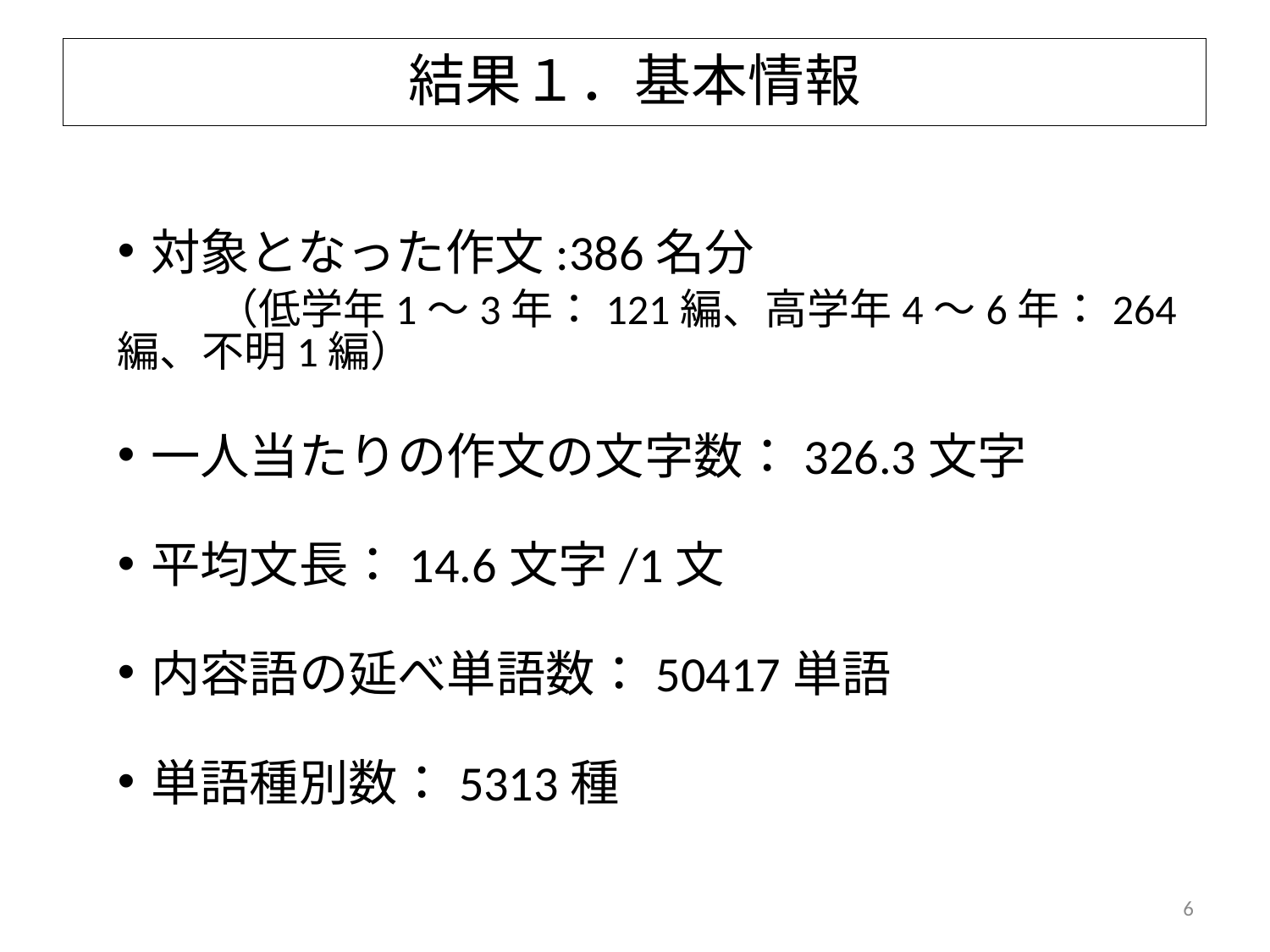

結果１．基本情報
対象となった作文:386名分
　　（低学年1～3年：121編、高学年4～6年：264編、不明1編）

一人当たりの作文の文字数：326.3文字

平均文長：14.6文字/1文

内容語の延べ単語数：50417単語

単語種別数：5313種

6